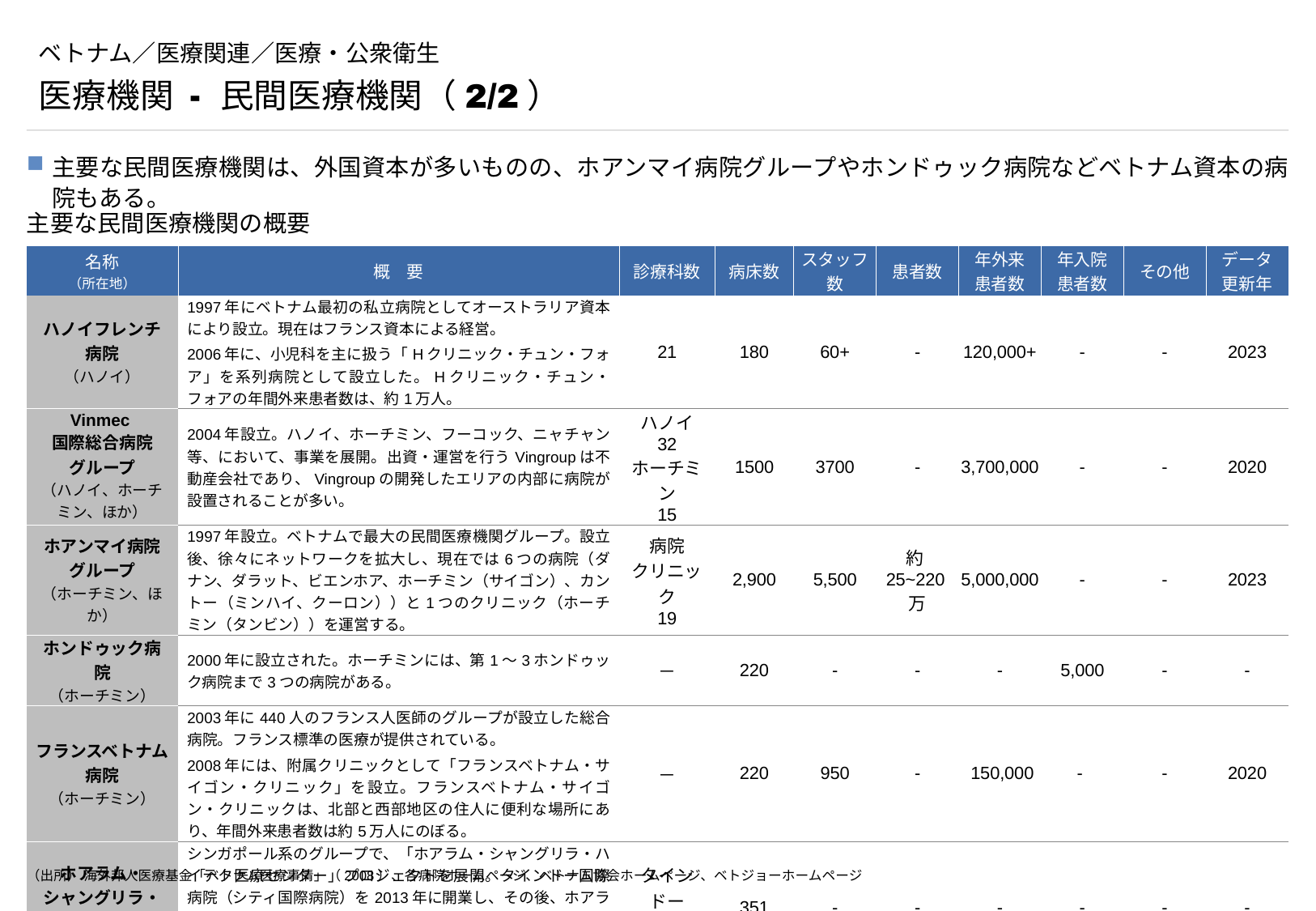

# ベトナム／医療関連／医療・公衆衛生
医療機関 - 民間医療機関（2/2）
主要な民間医療機関は、外国資本が多いものの、ホアンマイ病院グループやホンドゥック病院などベトナム資本の病院もある。
主要な民間医療機関の概要
| 名称 （所在地） | 概　要 | 診療科数 | 病床数 | スタッフ数 | 患者数 | 年外来 患者数 | 年入院 患者数 | その他 | データ 更新年 |
| --- | --- | --- | --- | --- | --- | --- | --- | --- | --- |
| ハノイフレンチ 病院 （ハノイ） | 1997年にベトナム最初の私立病院としてオーストラリア資本により設立。現在はフランス資本による経営。 2006年に、小児科を主に扱う「Hクリニック・チュン・フォア」を系列病院として設立した。Hクリニック・チュン・フォアの年間外来患者数は、約1万人。 | 21 | 180 | 60+ | - | 120,000+ | - | - | 2023 |
| Vinmec 国際総合病院 グループ （ハノイ、ホーチミン、ほか） | 2004年設立。ハノイ、ホーチミン、フーコック、ニャチャン等、において、事業を展開。出資・運営を行うVingroupは不動産会社であり、Vingroupの開発したエリアの内部に病院が設置されることが多い。 | ハノイ 32 ホーチミン 15 | 1500 | 3700 | - | 3,700,000 | - | - | 2020 |
| ホアンマイ病院 グループ （ホーチミン、ほか） | 1997年設立。ベトナムで最大の民間医療機関グループ。設立後、徐々にネットワークを拡大し、現在では6つの病院（ダナン、ダラット、ビエンホア、ホーチミン（サイゴン）、カントー（ミンハイ、クーロン））と1つのクリニック（ホーチミン（タンビン））を運営する。 | 病院 クリニック 19 | 2,900 | 5,500 | 約25~220万 | 5,000,000 | - | - | 2023 |
| ホンドゥック病院 （ホーチミン） | 2000年に設立された。ホーチミンには、第1～3ホンドゥック病院まで3つの病院がある。 | － | 220 | - | - | - | 5,000 | - | - |
| フランスベトナム病院 （ホーチミン） | 2003年に440人のフランス人医師のグループが設立した総合病院。フランス標準の医療が提供されている。 2008年には、附属クリニックとして「フランスベトナム・サイゴン・クリニック」を設立。フランスベトナム・サイゴン・クリニックは、北部と西部地区の住人に便利な場所にあり、年間外来患者数は約5万人にのぼる。 | － | 220 | 950 | - | 150,000 | - | - | 2020 |
| ホアラム・ シャングリラ・ グループ （ホーチミン） | シンガポール系のグループで、「ホアラム・シャングリラ・ハイテク医療センター」プロジェクトを展開。タインドー国際病院（シティ国際病院）を2013年に開業し、その後、ホアラム国際病院など5つの病院を建設する予定。病院のほか、学校やショッピングセンターも整備される計画で、日本のイオンも建設される。 | タインドー 国際病院 20 | 351 | - | - | - | - | - | - |
（出所） 海外邦人医療基金「ベトナム医療事情」（2008）、各病院ホームページ、ベトナム協会ホームページ、ベトジョーホームページ